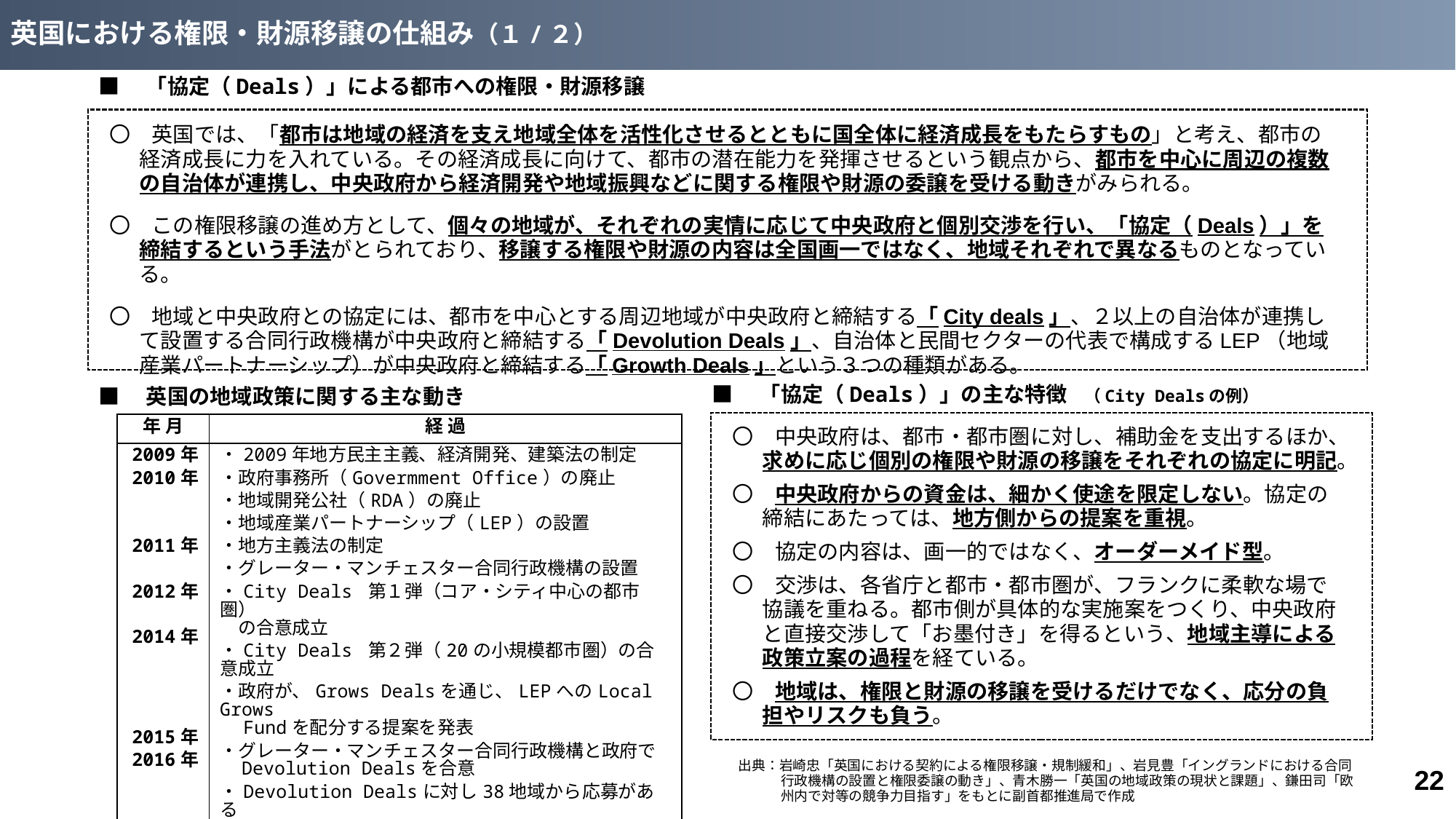

# 英国における権限・財源移譲の仕組み（１/２）
■　「協定（Deals）」による都市への権限・財源移譲

〇　英国では、「都市は地域の経済を支え地域全体を活性化させるとともに国全体に経済成長をもたらすもの」と考え、都市の経済成長に力を入れている。その経済成長に向けて、都市の潜在能力を発揮させるという観点から、都市を中心に周辺の複数の自治体が連携し、中央政府から経済開発や地域振興などに関する権限や財源の委譲を受ける動きがみられる。
〇　この権限移譲の進め方として、個々の地域が、それぞれの実情に応じて中央政府と個別交渉を行い、「協定（Deals）」を締結するという手法がとられており、移譲する権限や財源の内容は全国画一ではなく、地域それぞれで異なるものとなっている。
〇　地域と中央政府との協定には、都市を中心とする周辺地域が中央政府と締結する「City deals」、２以上の自治体が連携して設置する合同行政機構が中央政府と締結する「Devolution Deals」、自治体と民間セクターの代表で構成するLEP（地域産業パートナーシップ）が中央政府と締結する「Growth Deals」という３つの種類がある。

■　「協定（Deals）」の主な特徴　（City Dealsの例）
■　英国の地域政策に関する主な動き
〇　中央政府は、都市・都市圏に対し、補助金を支出するほか、求めに応じ個別の権限や財源の移譲をそれぞれの協定に明記。
〇　中央政府からの資金は、細かく使途を限定しない。協定の締結にあたっては、地方側からの提案を重視。
〇　協定の内容は、画一的ではなく、オーダーメイド型。
〇　交渉は、各省庁と都市・都市圏が、フランクに柔軟な場で協議を重ねる。都市側が具体的な実施案をつくり、中央政府と直接交渉して「お墨付き」を得るという、地域主導による政策立案の過程を経ている。
〇　地域は、権限と財源の移譲を受けるだけでなく、応分の負担やリスクも負う。
| 年 月 | 経 過 |
| --- | --- |
| 2009年 2010年 2011年 2012年 2014年 2015年 2016年 | ・2009年地方民主主義、経済開発、建築法の制定 ・政府事務所（Govermment Office）の廃止 ・地域開発公社（RDA）の廃止 ・地域産業パートナーシップ（LEP）の設置 ・地方主義法の制定 ・グレーター・マンチェスター合同行政機構の設置 ・City Deals 第１弾（コア・シティ中心の都市圏）　 　の合意成立 ・City Deals 第２弾（20の小規模都市圏）の合意成立 ・政府が、Grows Dealsを通じ、LEPへのLocal Grows 　Fundを配分する提案を発表 ・グレーター・マンチェスター合同行政機構と政府で Devolution Dealsを合意 ・Devolution Dealsに対し38地域から応募がある ・2016年都市・地方自治権限委譲法の制定 |
出典：岩崎忠「英国における契約による権限移譲・規制緩和」、岩見豊「イングランドにおける合同行政機構の設置と権限委譲の動き」、青木勝一「英国の地域政策の現状と課題」、鎌田司「欧州内で対等の競争力目指す」をもとに副首都推進局で作成
22